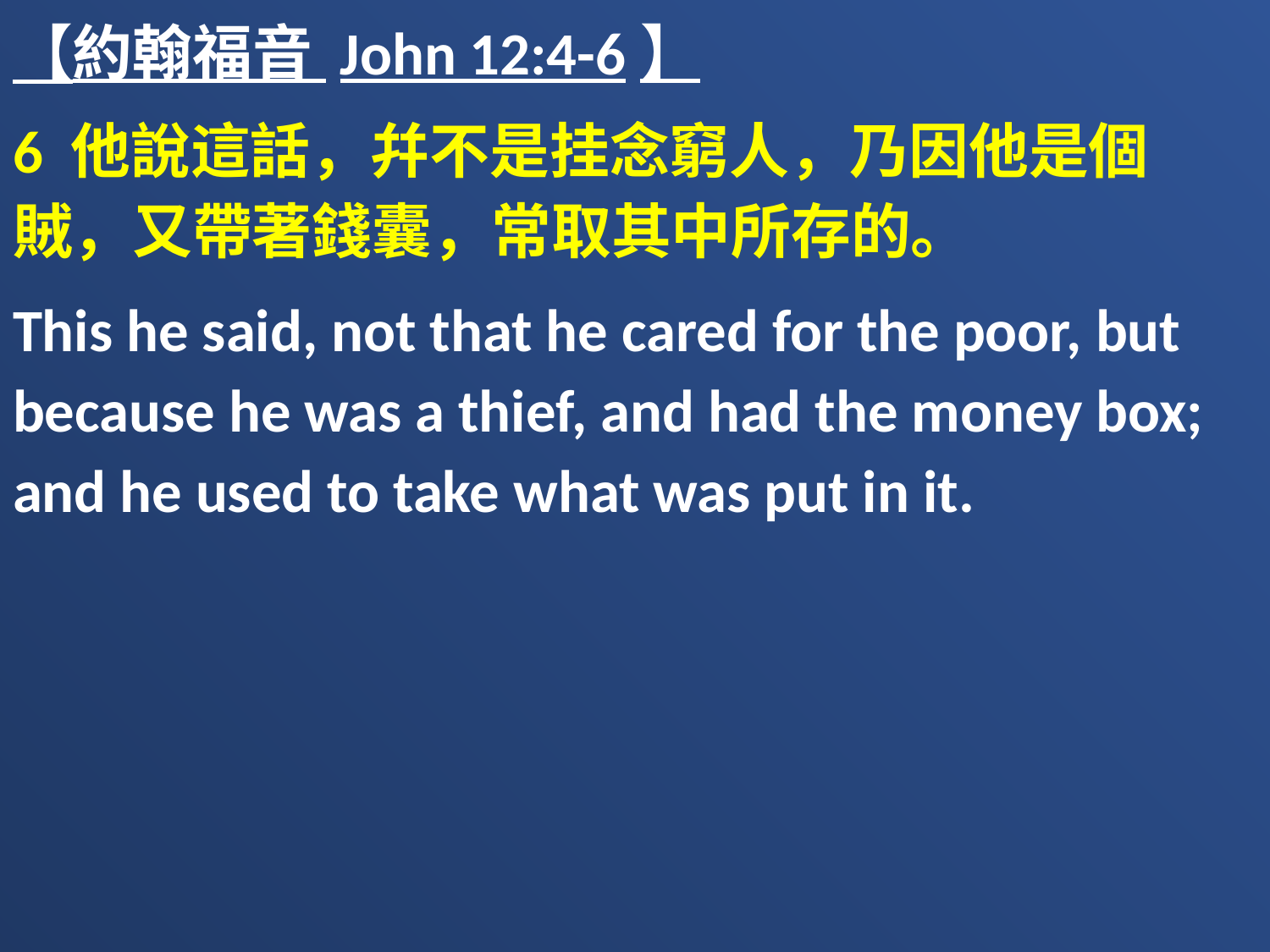

【約翰福音 John 12:4-6】
6 他說這話，幷不是挂念窮人，乃因他是個賊，又帶著錢囊，常取其中所存的。
This he said, not that he cared for the poor, but because he was a thief, and had the money box; and he used to take what was put in it.